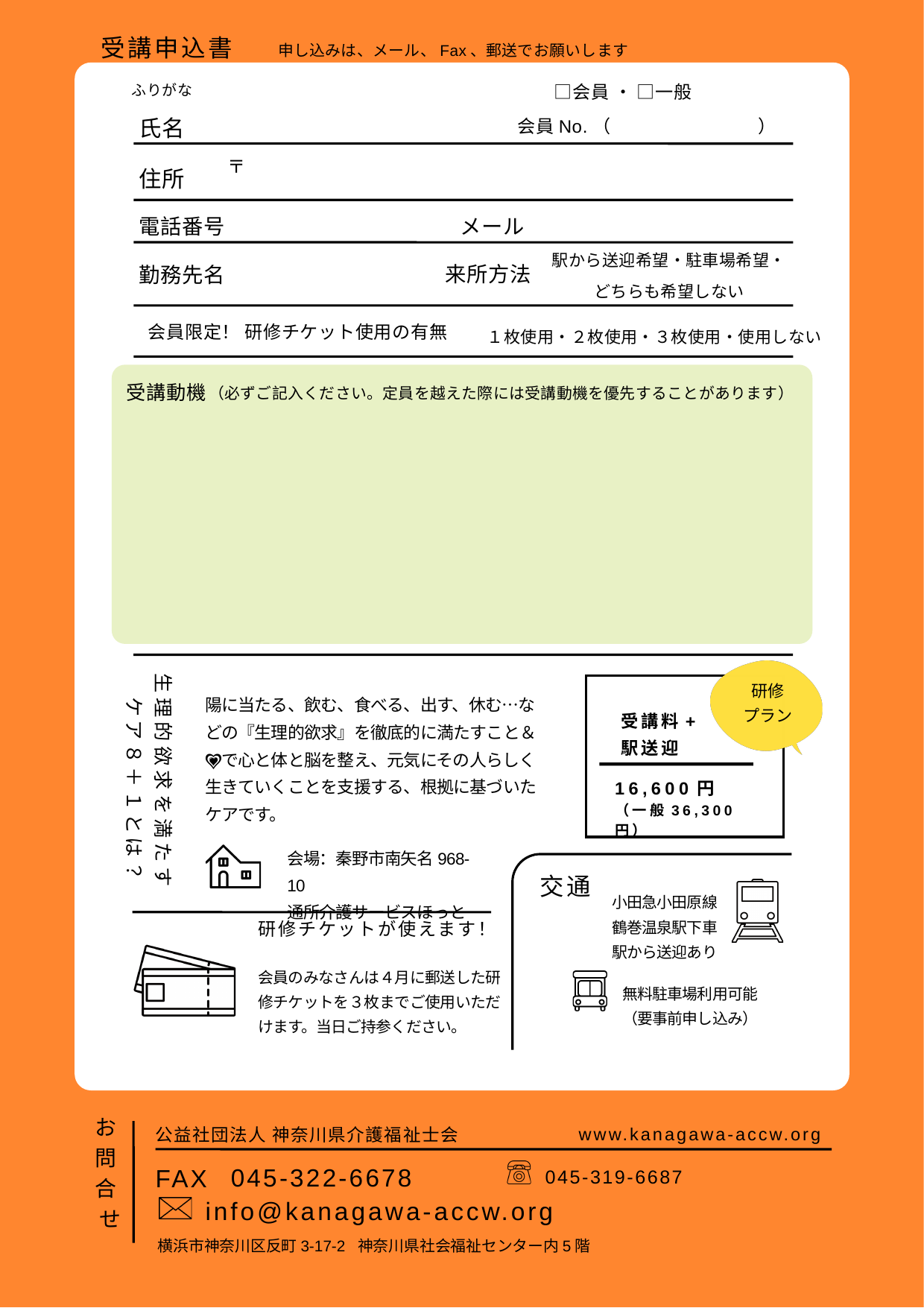

受講申込書
申し込みは、メール、Fax、郵送でお願いします

　　□会員 ・ □一般
会員No.（　　　　　　　　）
ふりがな
氏名
〒

住所
電話番号
メール

駅から送迎希望・駐車場希望・
どちらも希望しない

来所方法
勤務先名

会員限定！ 研修チケット使用の有無
１枚使用・２枚使用・３枚使用・使用しない

受講動機
（必ずご記入ください。定員を越えた際には受講動機を優先することがあります）

研修
プラン
生理的欲求を満たす　　ケア８＋１とは？

陽に当たる、飲む、食べる、出す、休む…などの『生理的欲求』を徹底的に満たすこと＆💗で心と体と脳を整え、元気にその人らしく生きていくことを支援する、根拠に基づいたケアです。
受講料+
駅送迎

16,600円
（一般36,300円）

会場：秦野市南矢名968-10
通所介護サービスほっと

交通
小田急小田原線
鶴巻温泉駅下車
駅から送迎あり

無料駐車場利用可能
（要事前申し込み）

研修チケットが使えます！

会員のみなさんは４月に郵送した研修チケットを３枚までご使用いただけます。当日ご持参ください。
お問合せ
www.kanagawa-accw.org
公益社団法人 神奈川県介護福祉士会

045-322-6678
FAX
045-319-6687

info@kanagawa-accw.org

横浜市神奈川区反町3-17-2  神奈川県社会福祉センター内5階